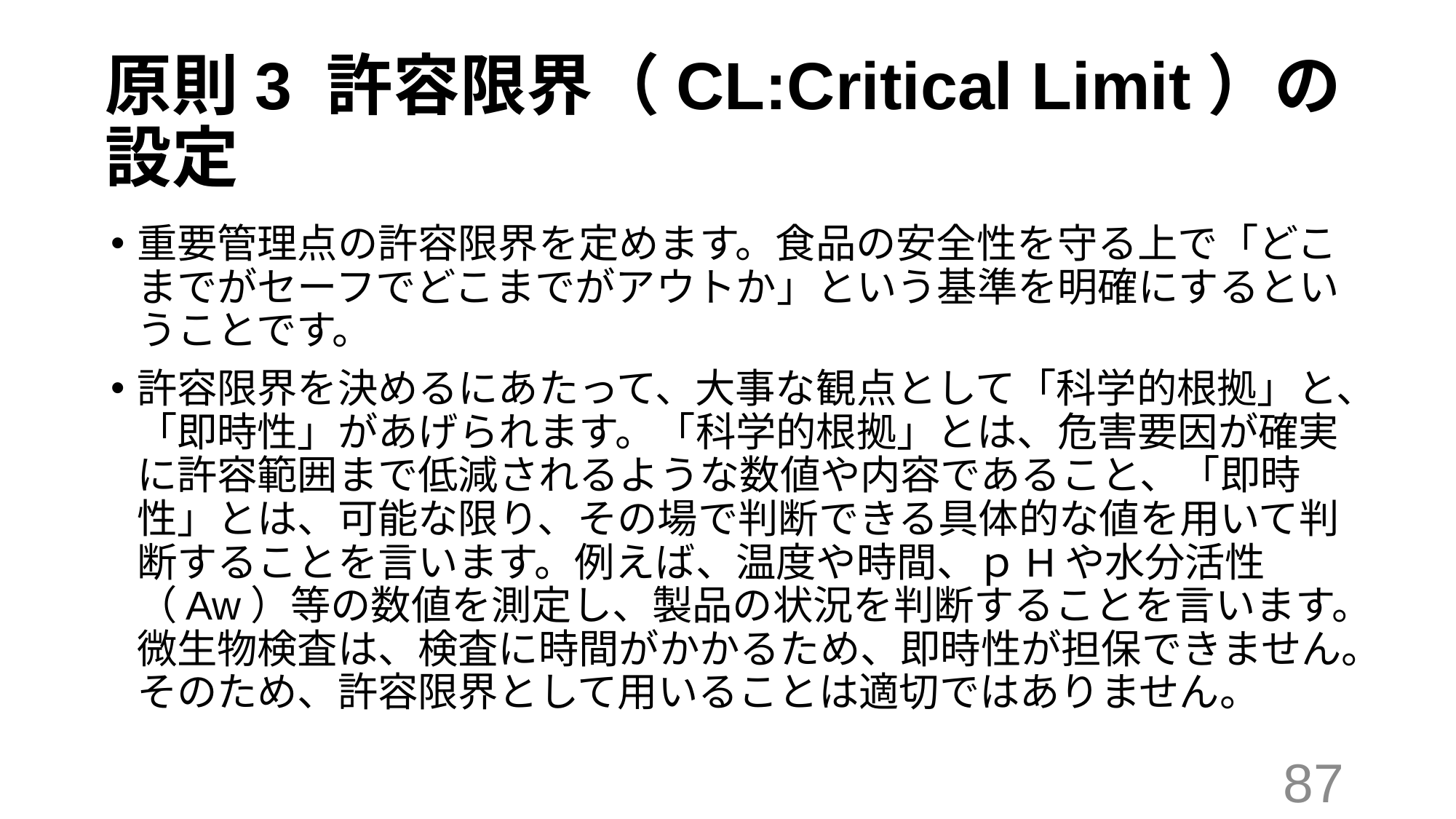

# 原則3 許容限界（CL:Critical Limit）の設定
重要管理点の許容限界を定めます。食品の安全性を守る上で「どこまでがセーフでどこまでがアウトか」という基準を明確にするということです。
許容限界を決めるにあたって、大事な観点として「科学的根拠」と、「即時性」があげられます。「科学的根拠」とは、危害要因が確実に許容範囲まで低減されるような数値や内容であること、「即時性」とは、可能な限り、その場で判断できる具体的な値を用いて判断することを言います。例えば、温度や時間、ｐHや水分活性（Aw）等の数値を測定し、製品の状況を判断することを言います。微生物検査は、検査に時間がかかるため、即時性が担保できません。そのため、許容限界として用いることは適切ではありません。

87